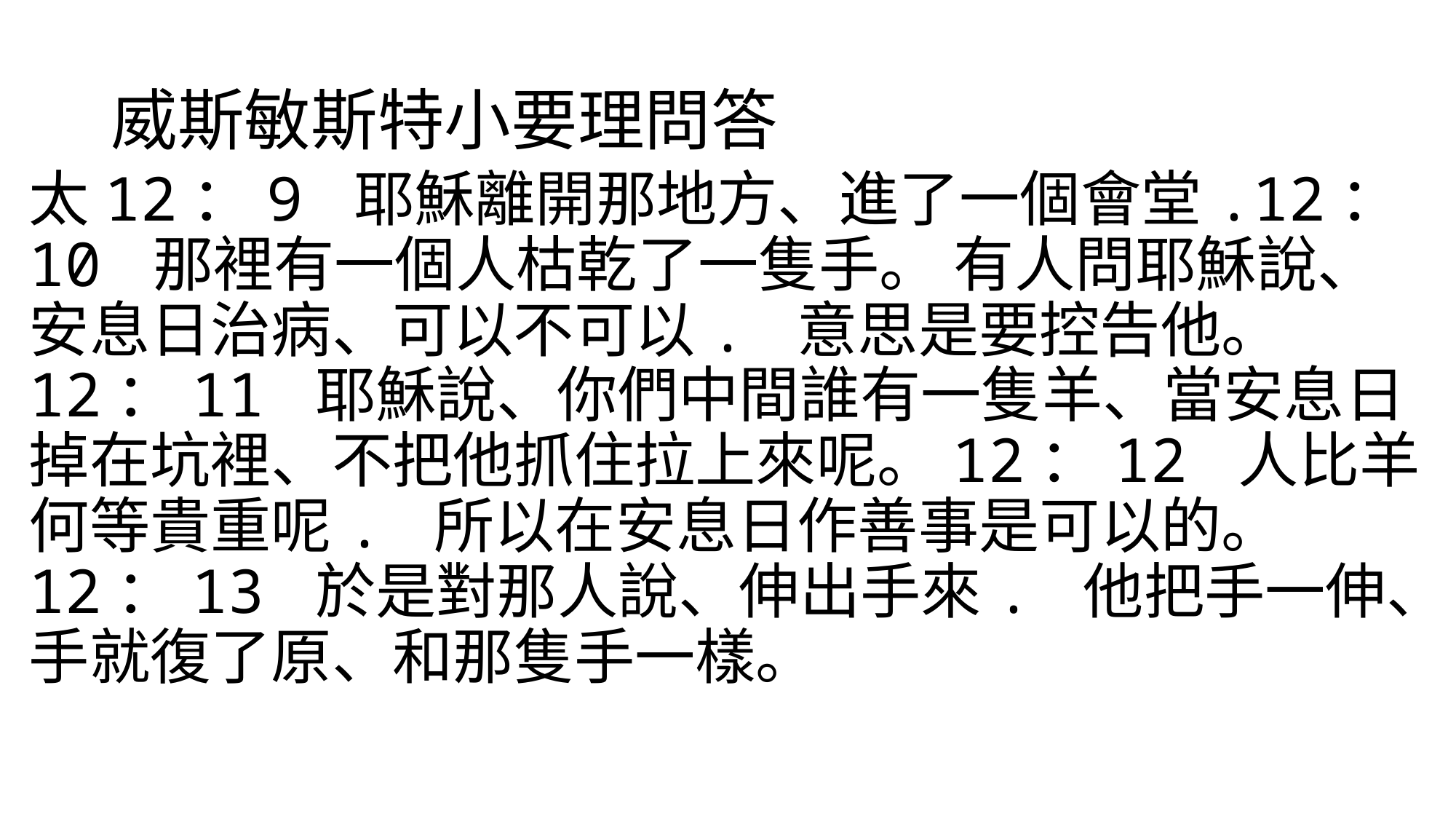

# 威斯敏斯特小要理問答
太12：9 耶穌離開那地方、進了一個會堂.12：10 那裡有一個人枯乾了一隻手。 有人問耶穌說、安息日治病、可以不可以. 意思是要控告他。 12：11 耶穌說、你們中間誰有一隻羊、當安息日掉在坑裡、不把他抓住拉上來呢。12：12 人比羊何等貴重呢. 所以在安息日作善事是可以的。 12：13 於是對那人說、伸出手來. 他把手一伸、手就復了原、和那隻手一樣。